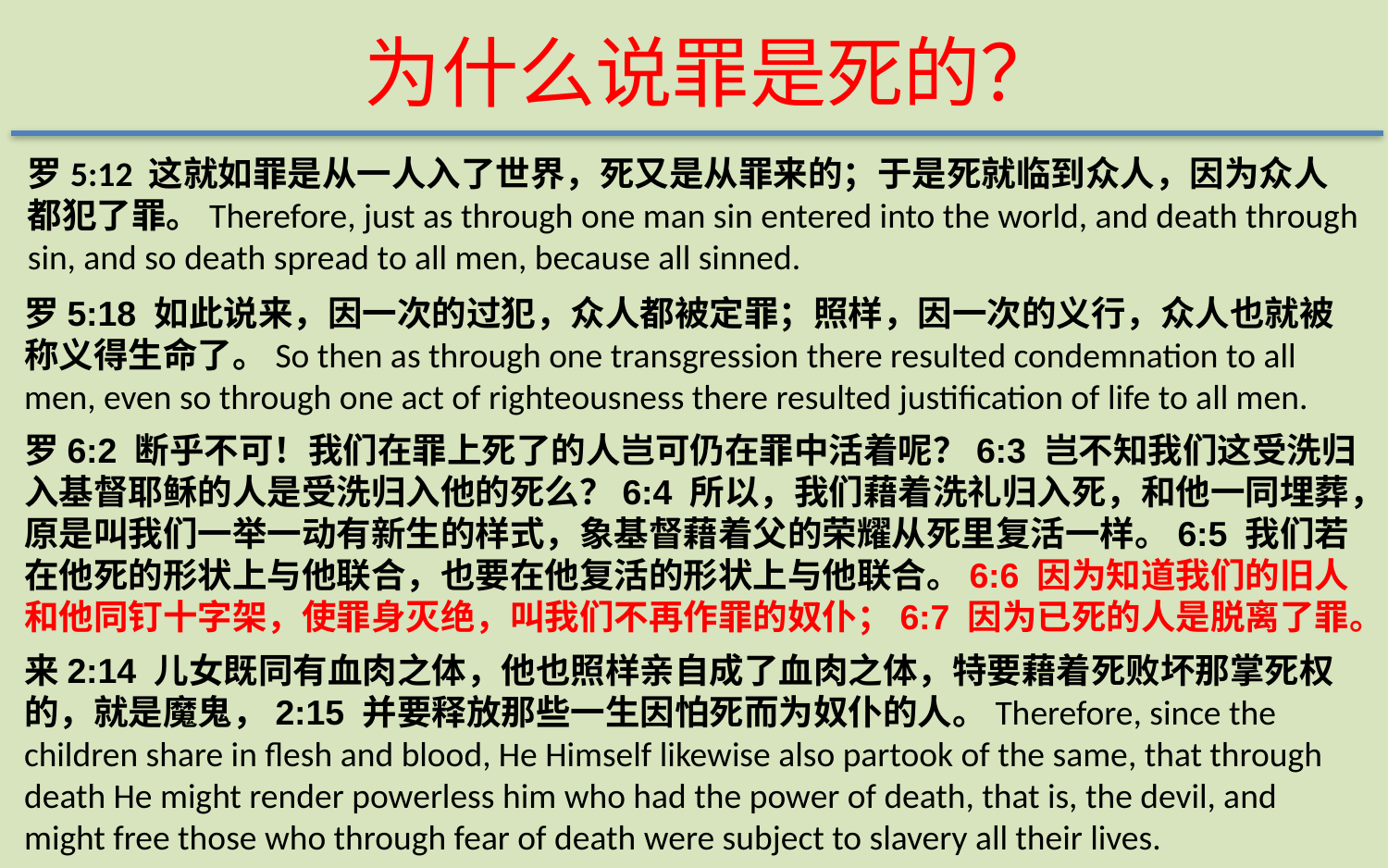

为什么说罪是死的？
罗5:12 这就如罪是从一人入了世界，死又是从罪来的；于是死就临到众人，因为众人都犯了罪。Therefore, just as through one man sin entered into the world, and death through sin, and so death spread to all men, because all sinned.
罗5:18 如此说来，因一次的过犯，众人都被定罪；照样，因一次的义行，众人也就被称义得生命了。So then as through one transgression there resulted condemnation to all men, even so through one act of righteousness there resulted justification of life to all men.
罗6:2 断乎不可！我们在罪上死了的人岂可仍在罪中活着呢？6:3 岂不知我们这受洗归入基督耶稣的人是受洗归入他的死么？6:4 所以，我们藉着洗礼归入死，和他一同埋葬，原是叫我们一举一动有新生的样式，象基督藉着父的荣耀从死里复活一样。6:5 我们若在他死的形状上与他联合，也要在他复活的形状上与他联合。6:6 因为知道我们的旧人和他同钉十字架，使罪身灭绝，叫我们不再作罪的奴仆；6:7 因为已死的人是脱离了罪。
来2:14 儿女既同有血肉之体，他也照样亲自成了血肉之体，特要藉着死败坏那掌死权的，就是魔鬼，2:15 并要释放那些一生因怕死而为奴仆的人。Therefore, since the children share in flesh and blood, He Himself likewise also partook of the same, that through death He might render powerless him who had the power of death, that is, the devil, and might free those who through fear of death were subject to slavery all their lives.